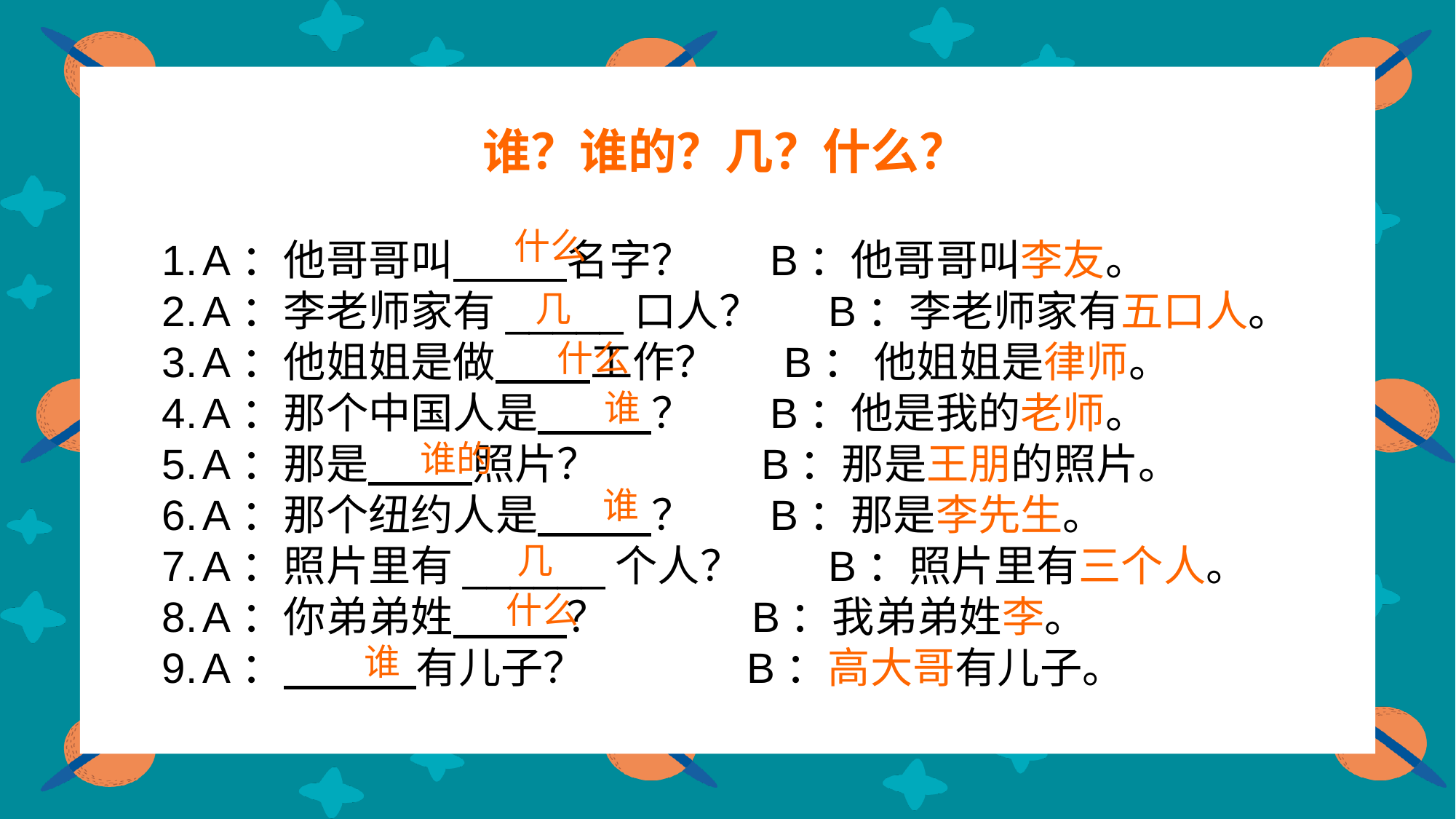

谁？谁的？几？什么？
什么
A：他哥哥叫            名字？       B：他哥哥叫李友。
A：李老师家有_____口人？      B：李老师家有五口人。
A：他姐姐是做          工作？      B： 他姐姐是律师。
A：那个中国人是            ？       B：他是我的老师。
A：那是           照片？                B：那是王朋的照片。
A：那个纽约人是            ？       B：那是李先生。
A：照片里有______个人？        B：照片里有三个人。
A：你弟弟姓            ？              B：我弟弟姓李。
A：              有儿子？                B：高大哥有儿子。
几
什么
谁
谁的
谁
几
什么
谁